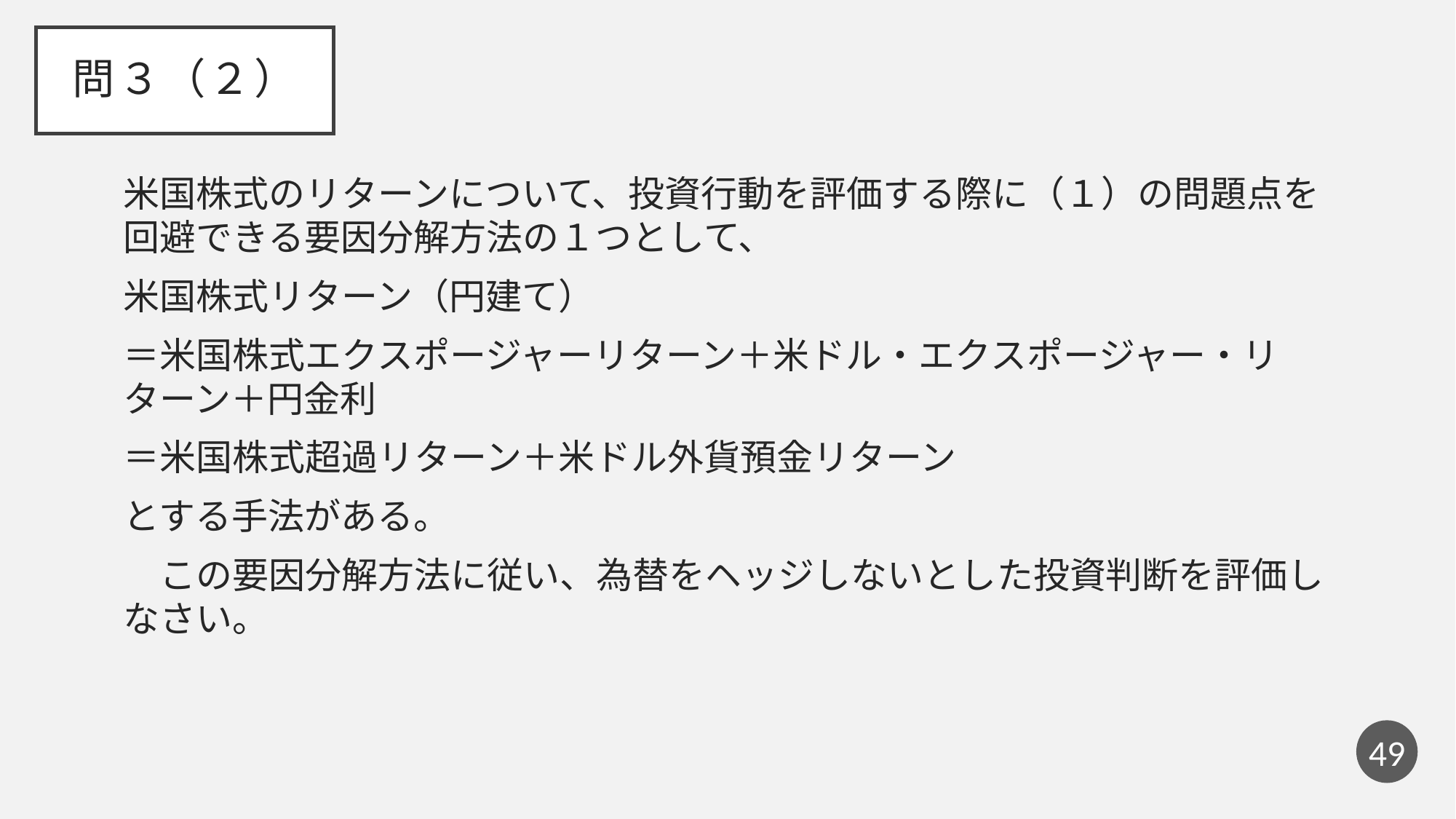

# 問３（２）
米国株式のリターンについて、投資行動を評価する際に（１）の問題点を回避できる要因分解方法の１つとして、
米国株式リターン（円建て）
＝米国株式エクスポージャーリターン＋米ドル・エクスポージャー・リターン＋円金利
＝米国株式超過リターン＋米ドル外貨預金リターン
とする手法がある。
　この要因分解方法に従い、為替をヘッジしないとした投資判断を評価しなさい。
49